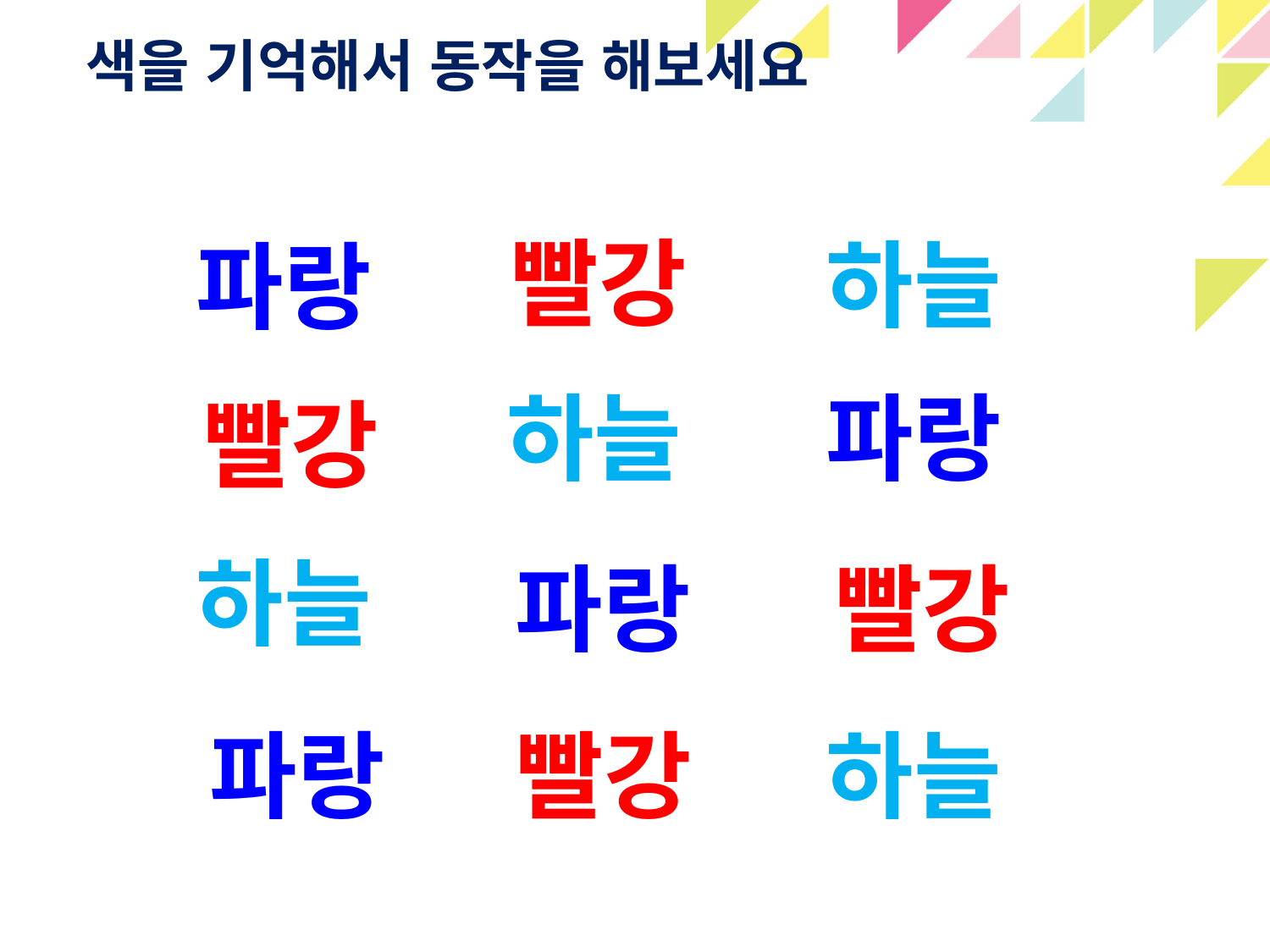

색을 기억해서 동작을 해보세요
빨강
하늘
파랑
하늘
파랑
빨강
하늘
파랑
빨강
파랑
빨강
하늘